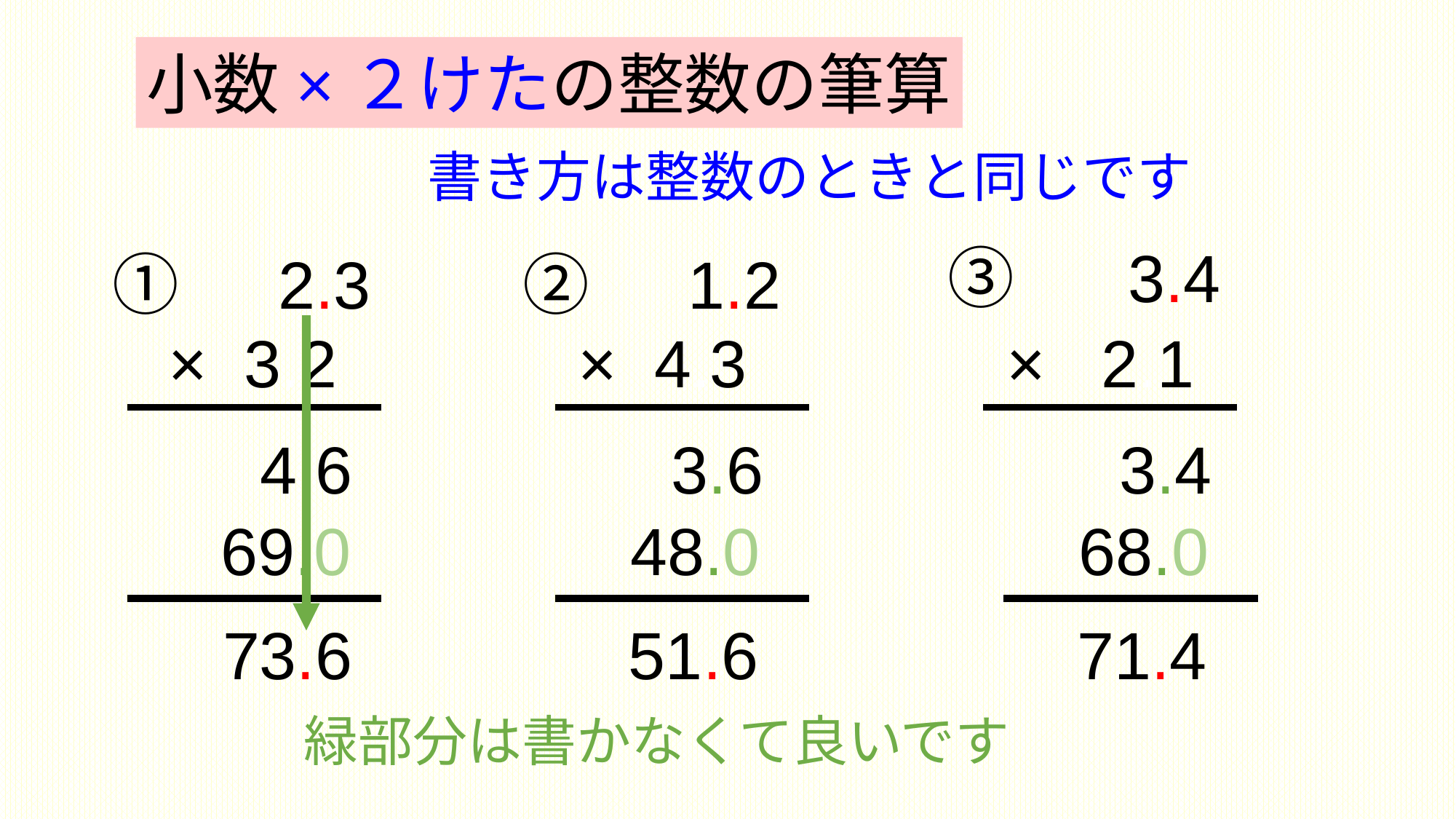

小数×２けたの整数の筆算
書き方は整数のときと同じです
③　 3.4
①　2.3
②　1.2
×  3.2
×  4.3
×   2.1
4.6
3.6
3.4
69.0
48.0
68.0
73.6
51.6
71.4
緑部分は書かなくて良いです